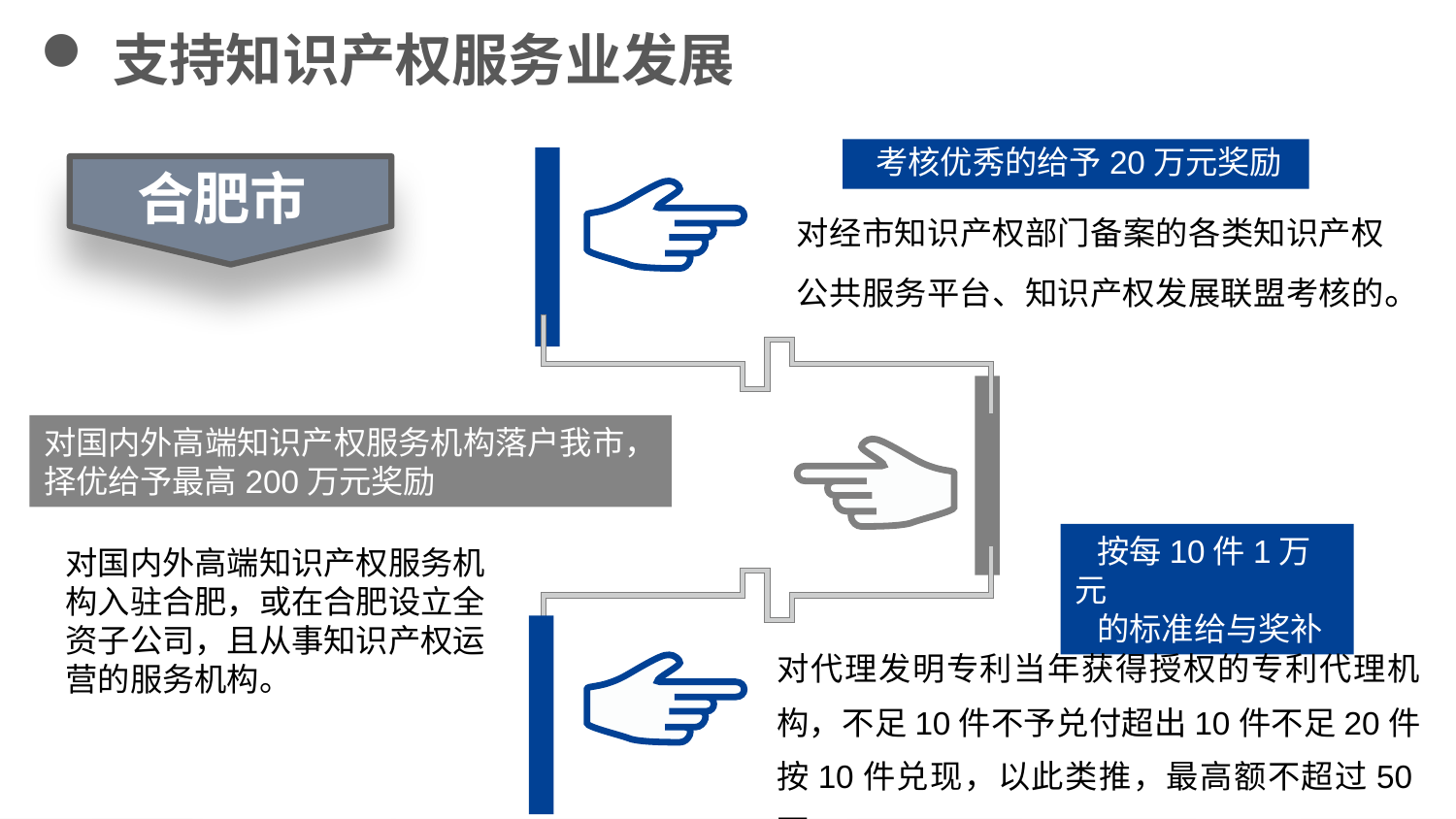

支持知识产权服务业发展
考核优秀的给予20万元奖励

合肥市
对经市知识产权部门备案的各类知识产权公共服务平台、知识产权发展联盟考核的。

对国内外高端知识产权服务机构落户我市，
择优给予最高200万元奖励
  按每10件1万元
  的标准给与奖补
对国内外高端知识产权服务机构入驻合肥，或在合肥设立全资子公司，且从事知识产权运营的服务机构。

对代理发明专利当年获得授权的专利代理机构，不足10件不予兑付超出10件不足20件按10件兑现，以此类推，最高额不超过50万。